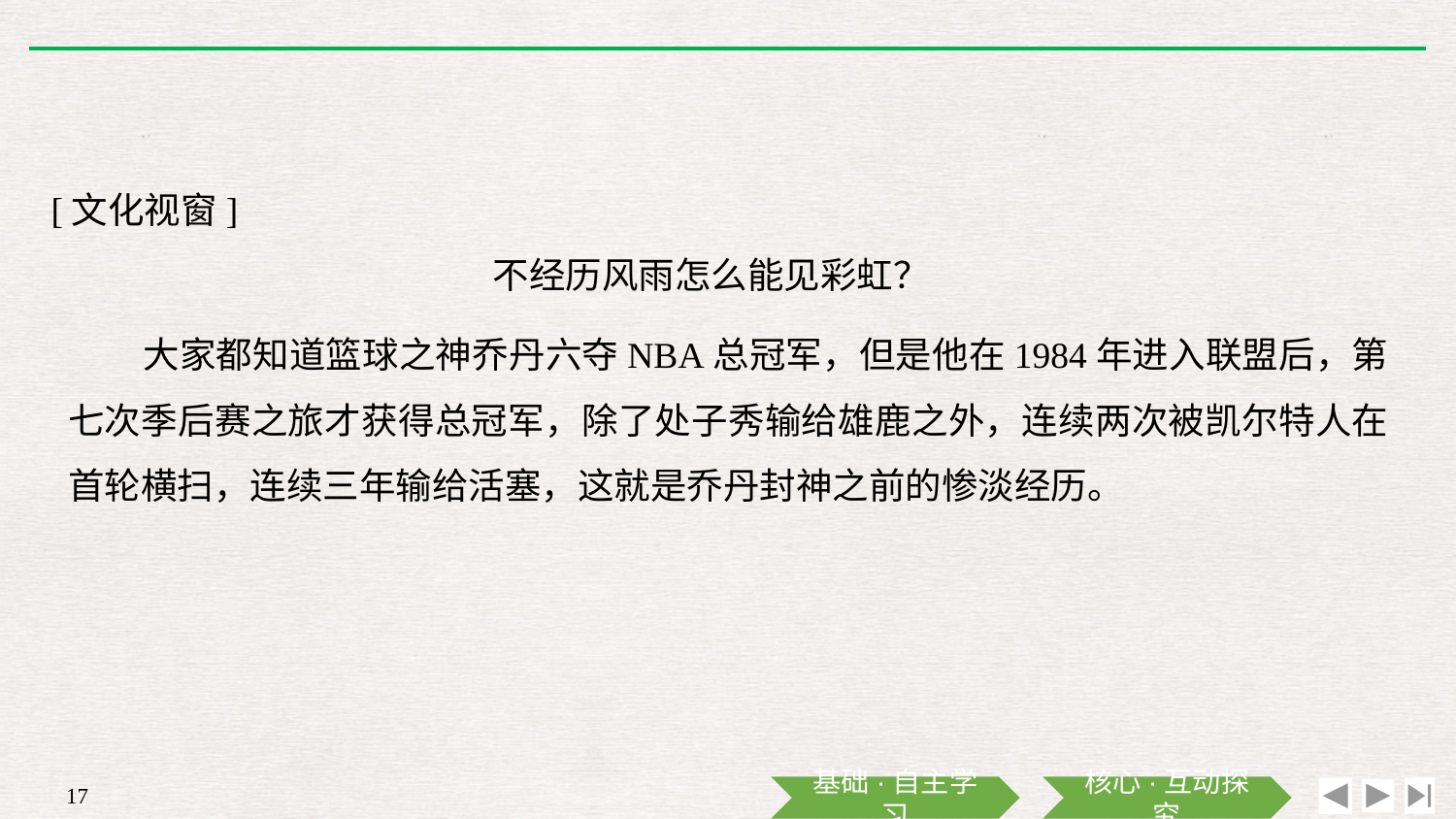

[文化视窗]
不经历风雨怎么能见彩虹？
大家都知道篮球之神乔丹六夺NBA总冠军，但是他在1984年进入联盟后，第七次季后赛之旅才获得总冠军，除了处子秀输给雄鹿之外，连续两次被凯尔特人在首轮横扫，连续三年输给活塞，这就是乔丹封神之前的惨淡经历。